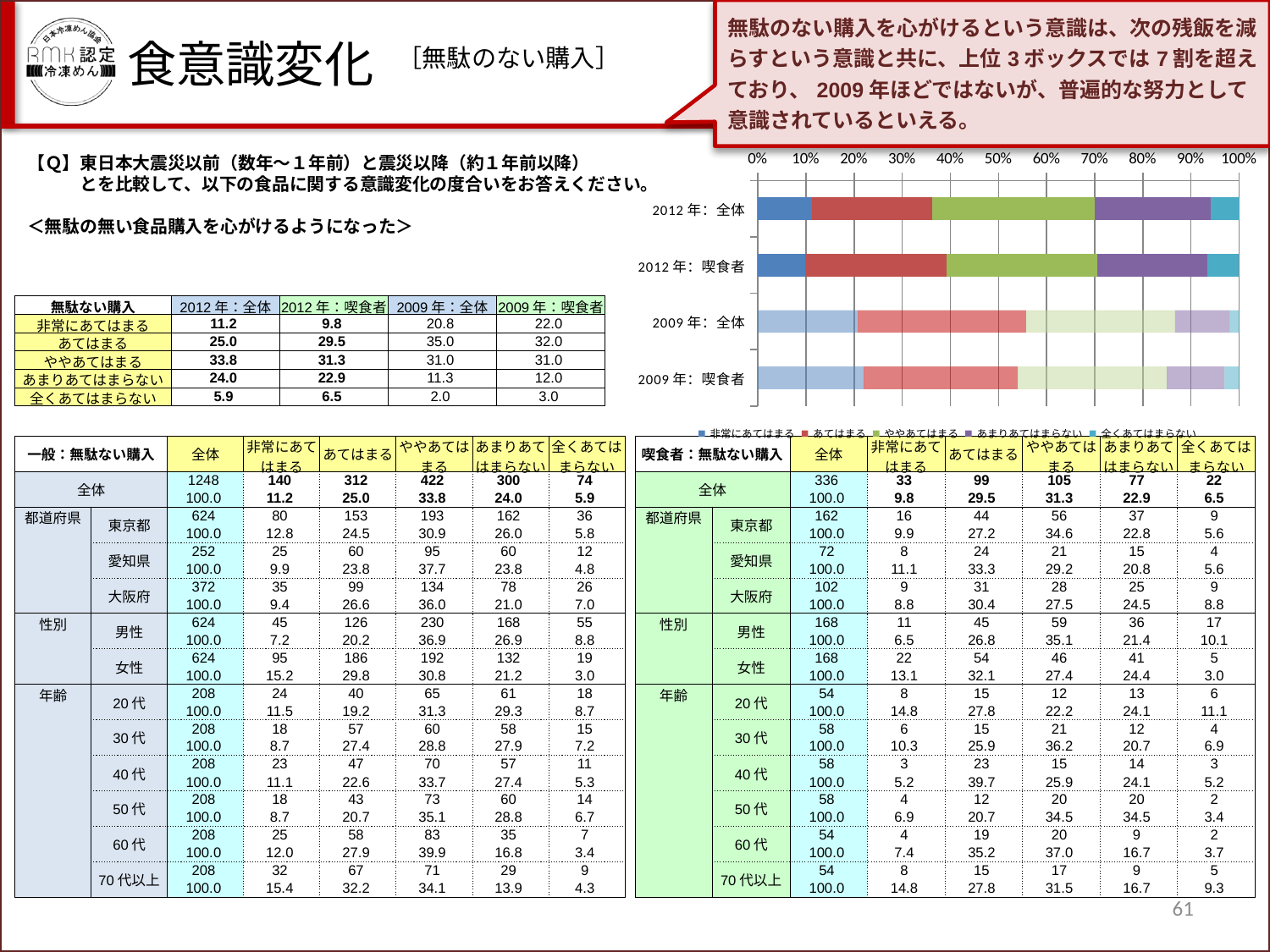

無駄のない購入を心がけるという意識は、次の残飯を減らすという意識と共に、上位3ボックスでは7割を超えており、2009年ほどではないが、普遍的な努力として意識されているといえる。
食意識変化
［無駄のない購入］
【Ｑ】東日本大震災以前（数年～１年前）と震災以降（約１年前以降）
　　　とを比較して、以下の食品に関する意識変化の度合いをお答えください。

＜無駄の無い食品購入を心がけるようになった＞

### Chart

| Category | 非常にあてはまる | あてはまる | ややあてはまる | あまりあてはまらない | 全くあてはまらない |
|---|---|---|---|---|---|
| 2012年：全体 | 11.217948717948719 | 25.0 | 33.814102564102534 | 24.03846153846153 | 5.929487179487179 |
| 2012年：喫食者 | 9.821428571428571 | 29.464285714285715 | 31.25 | 22.916666666666664 | 6.547619047619047 |
| 2009年：全体 | 20.8 | 35.0 | 31.0 | 11.3 | 2.0 |
| 2009年：喫食者 | 22.0 | 32.0 | 31.0 | 12.0 | 3.0 |
| 無駄ない購入 | 2012年：全体 | 2012年：喫食者 | 2009年：全体 | 2009年：喫食者 |
| --- | --- | --- | --- | --- |
| 非常にあてはまる | 11.2 | 9.8 | 20.8 | 22.0 |
| あてはまる | 25.0 | 29.5 | 35.0 | 32.0 |
| ややあてはまる | 33.8 | 31.3 | 31.0 | 31.0 |
| あまりあてはまらない | 24.0 | 22.9 | 11.3 | 12.0 |
| 全くあてはまらない | 5.9 | 6.5 | 2.0 | 3.0 |
| 一般：無駄ない購入 |  | 全体 | 非常にあてはまる | あてはまる | ややあてはまる | あまりあてはまらない | 全くあてはまらない |
| --- | --- | --- | --- | --- | --- | --- | --- |
| 全体 |  | 1248 | 140 | 312 | 422 | 300 | 74 |
|  |  | 100.0 | 11.2 | 25.0 | 33.8 | 24.0 | 5.9 |
| 都道府県 | 東京都 | 624 | 80 | 153 | 193 | 162 | 36 |
|  |  | 100.0 | 12.8 | 24.5 | 30.9 | 26.0 | 5.8 |
|  | 愛知県 | 252 | 25 | 60 | 95 | 60 | 12 |
|  |  | 100.0 | 9.9 | 23.8 | 37.7 | 23.8 | 4.8 |
|  | 大阪府 | 372 | 35 | 99 | 134 | 78 | 26 |
|  |  | 100.0 | 9.4 | 26.6 | 36.0 | 21.0 | 7.0 |
| 性別 | 男性 | 624 | 45 | 126 | 230 | 168 | 55 |
|  |  | 100.0 | 7.2 | 20.2 | 36.9 | 26.9 | 8.8 |
|  | 女性 | 624 | 95 | 186 | 192 | 132 | 19 |
|  |  | 100.0 | 15.2 | 29.8 | 30.8 | 21.2 | 3.0 |
| 年齢 | 20代 | 208 | 24 | 40 | 65 | 61 | 18 |
|  |  | 100.0 | 11.5 | 19.2 | 31.3 | 29.3 | 8.7 |
|  | 30代 | 208 | 18 | 57 | 60 | 58 | 15 |
|  |  | 100.0 | 8.7 | 27.4 | 28.8 | 27.9 | 7.2 |
|  | 40代 | 208 | 23 | 47 | 70 | 57 | 11 |
|  |  | 100.0 | 11.1 | 22.6 | 33.7 | 27.4 | 5.3 |
|  | 50代 | 208 | 18 | 43 | 73 | 60 | 14 |
|  |  | 100.0 | 8.7 | 20.7 | 35.1 | 28.8 | 6.7 |
|  | 60代 | 208 | 25 | 58 | 83 | 35 | 7 |
|  |  | 100.0 | 12.0 | 27.9 | 39.9 | 16.8 | 3.4 |
|  | 70代以上 | 208 | 32 | 67 | 71 | 29 | 9 |
|  |  | 100.0 | 15.4 | 32.2 | 34.1 | 13.9 | 4.3 |
| 喫食者：無駄ない購入 |  | 全体 | 非常にあてはまる | あてはまる | ややあてはまる | あまりあてはまらない | 全くあてはまらない |
| --- | --- | --- | --- | --- | --- | --- | --- |
| 全体 |  | 336 | 33 | 99 | 105 | 77 | 22 |
|  |  | 100.0 | 9.8 | 29.5 | 31.3 | 22.9 | 6.5 |
| 都道府県 | 東京都 | 162 | 16 | 44 | 56 | 37 | 9 |
|  |  | 100.0 | 9.9 | 27.2 | 34.6 | 22.8 | 5.6 |
|  | 愛知県 | 72 | 8 | 24 | 21 | 15 | 4 |
|  |  | 100.0 | 11.1 | 33.3 | 29.2 | 20.8 | 5.6 |
|  | 大阪府 | 102 | 9 | 31 | 28 | 25 | 9 |
|  |  | 100.0 | 8.8 | 30.4 | 27.5 | 24.5 | 8.8 |
| 性別 | 男性 | 168 | 11 | 45 | 59 | 36 | 17 |
|  |  | 100.0 | 6.5 | 26.8 | 35.1 | 21.4 | 10.1 |
|  | 女性 | 168 | 22 | 54 | 46 | 41 | 5 |
|  |  | 100.0 | 13.1 | 32.1 | 27.4 | 24.4 | 3.0 |
| 年齢 | 20代 | 54 | 8 | 15 | 12 | 13 | 6 |
|  |  | 100.0 | 14.8 | 27.8 | 22.2 | 24.1 | 11.1 |
|  | 30代 | 58 | 6 | 15 | 21 | 12 | 4 |
|  |  | 100.0 | 10.3 | 25.9 | 36.2 | 20.7 | 6.9 |
|  | 40代 | 58 | 3 | 23 | 15 | 14 | 3 |
|  |  | 100.0 | 5.2 | 39.7 | 25.9 | 24.1 | 5.2 |
|  | 50代 | 58 | 4 | 12 | 20 | 20 | 2 |
|  |  | 100.0 | 6.9 | 20.7 | 34.5 | 34.5 | 3.4 |
|  | 60代 | 54 | 4 | 19 | 20 | 9 | 2 |
|  |  | 100.0 | 7.4 | 35.2 | 37.0 | 16.7 | 3.7 |
|  | 70代以上 | 54 | 8 | 15 | 17 | 9 | 5 |
|  |  | 100.0 | 14.8 | 27.8 | 31.5 | 16.7 | 9.3 |
61